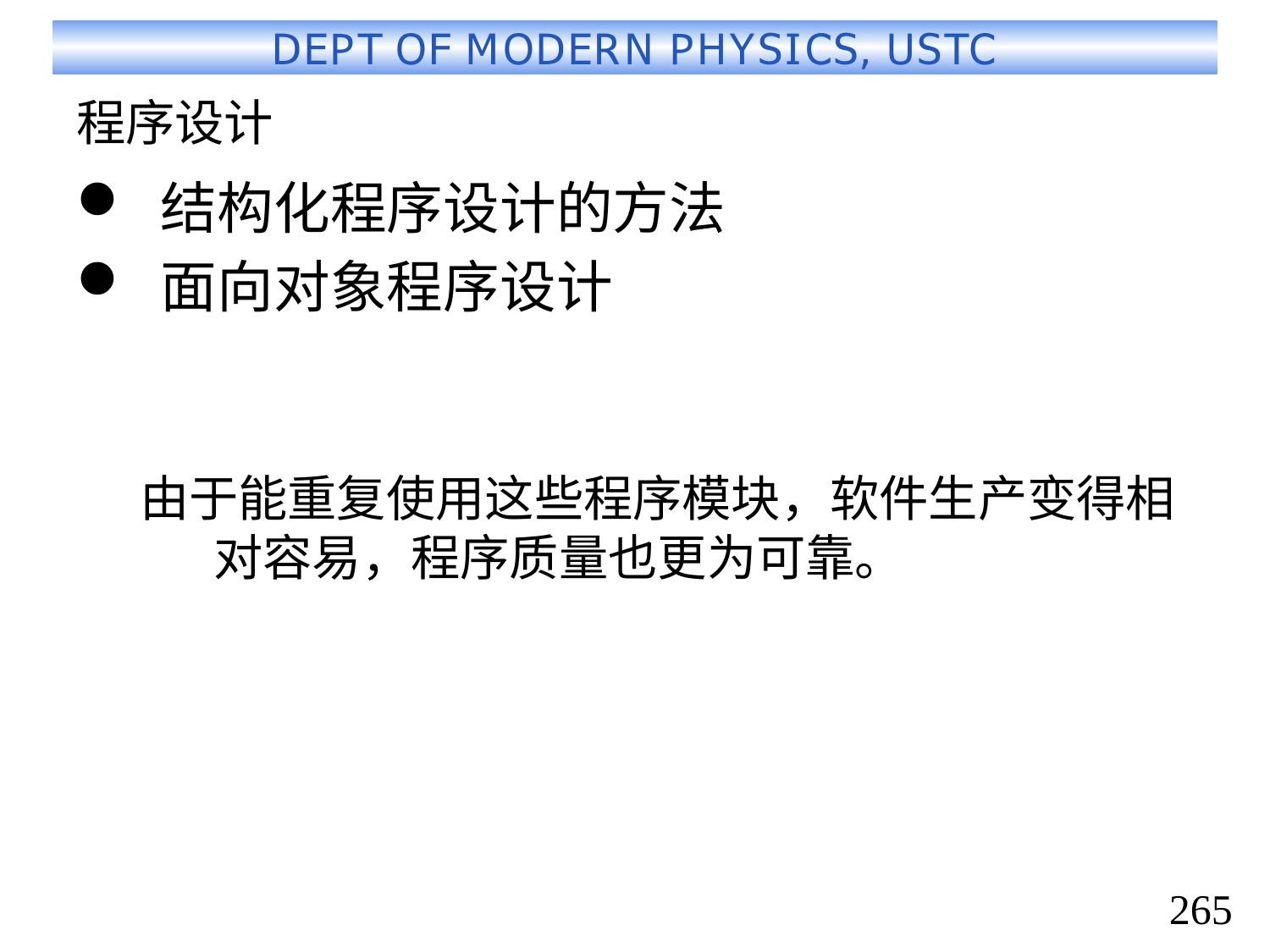

# 程序设计
结构化程序设计的方法
面向对象程序设计

由于能重复使用这些程序模块，软件生产变得相对容易，程序质量也更为可靠。